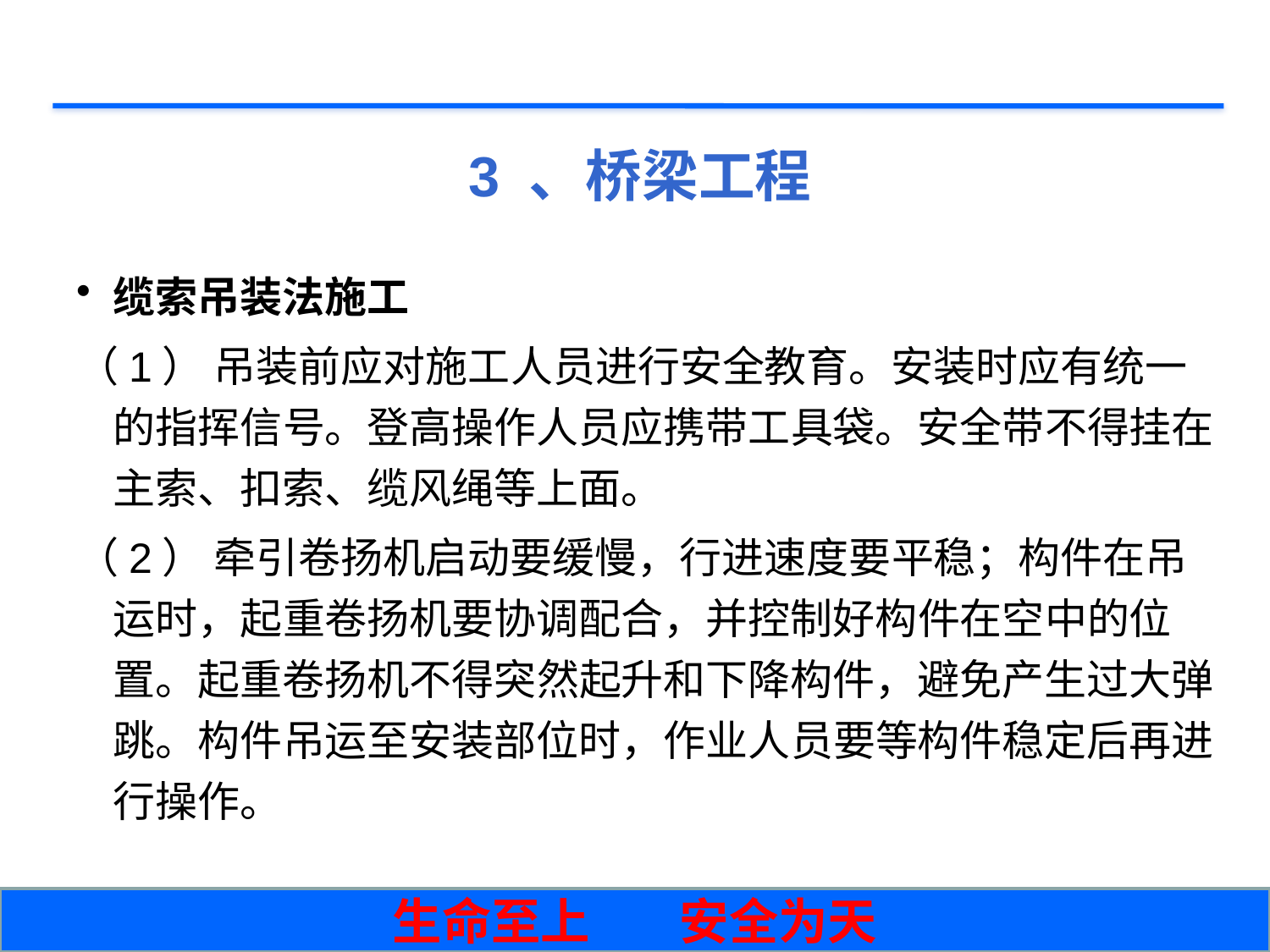

# 3 、桥梁工程
缆索吊装法施工
（1） 吊装前应对施工人员进行安全教育。安装时应有统一的指挥信号。登高操作人员应携带工具袋。安全带不得挂在主索、扣索、缆风绳等上面。
（2） 牵引卷扬机启动要缓慢，行进速度要平稳；构件在吊运时，起重卷扬机要协调配合，并控制好构件在空中的位置。起重卷扬机不得突然起升和下降构件，避免产生过大弹跳。构件吊运至安装部位时，作业人员要等构件稳定后再进行操作。